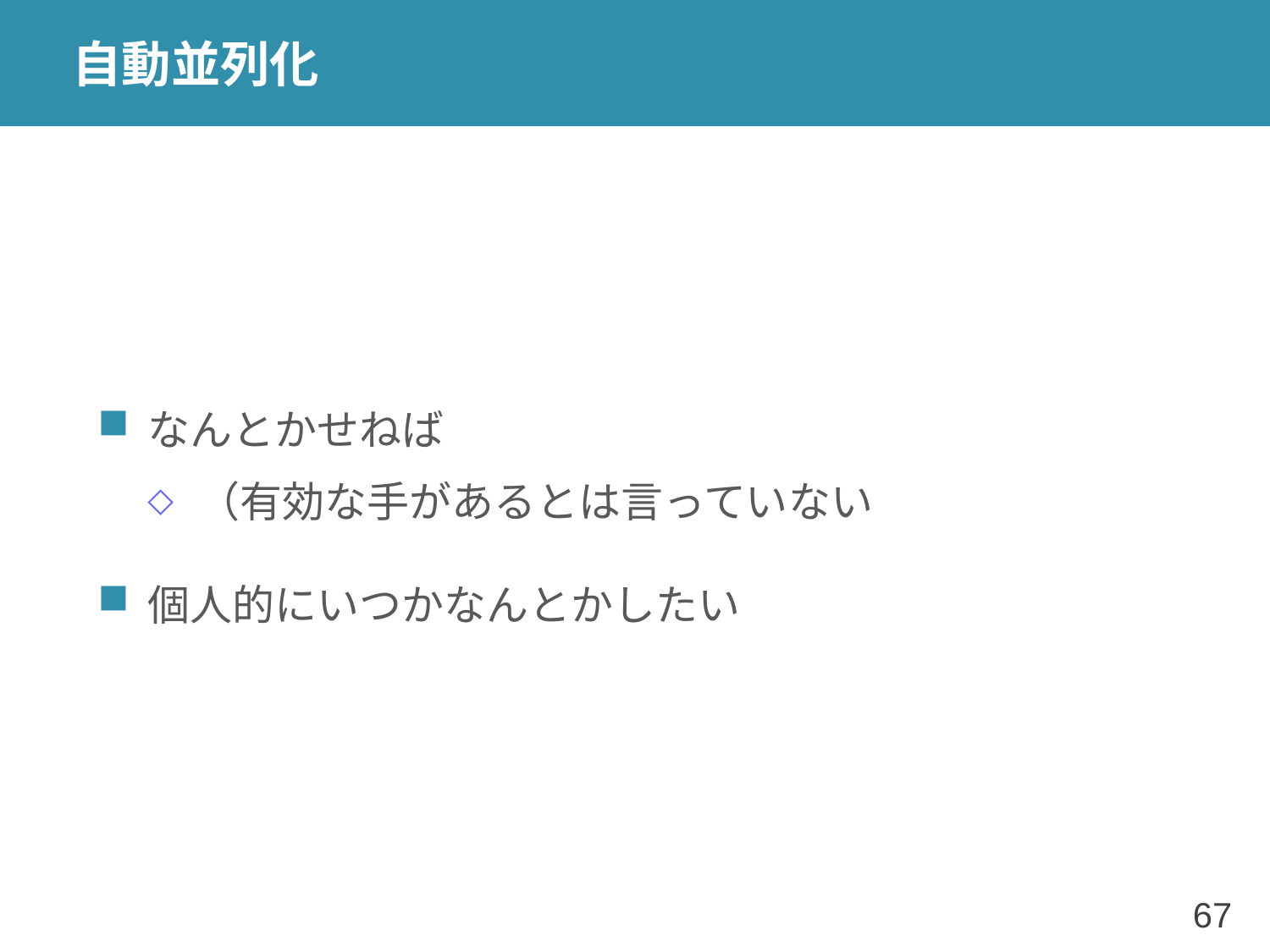

# 自動並列化
なんとかせねば
（有効な手があるとは言っていない
個人的にいつかなんとかしたい